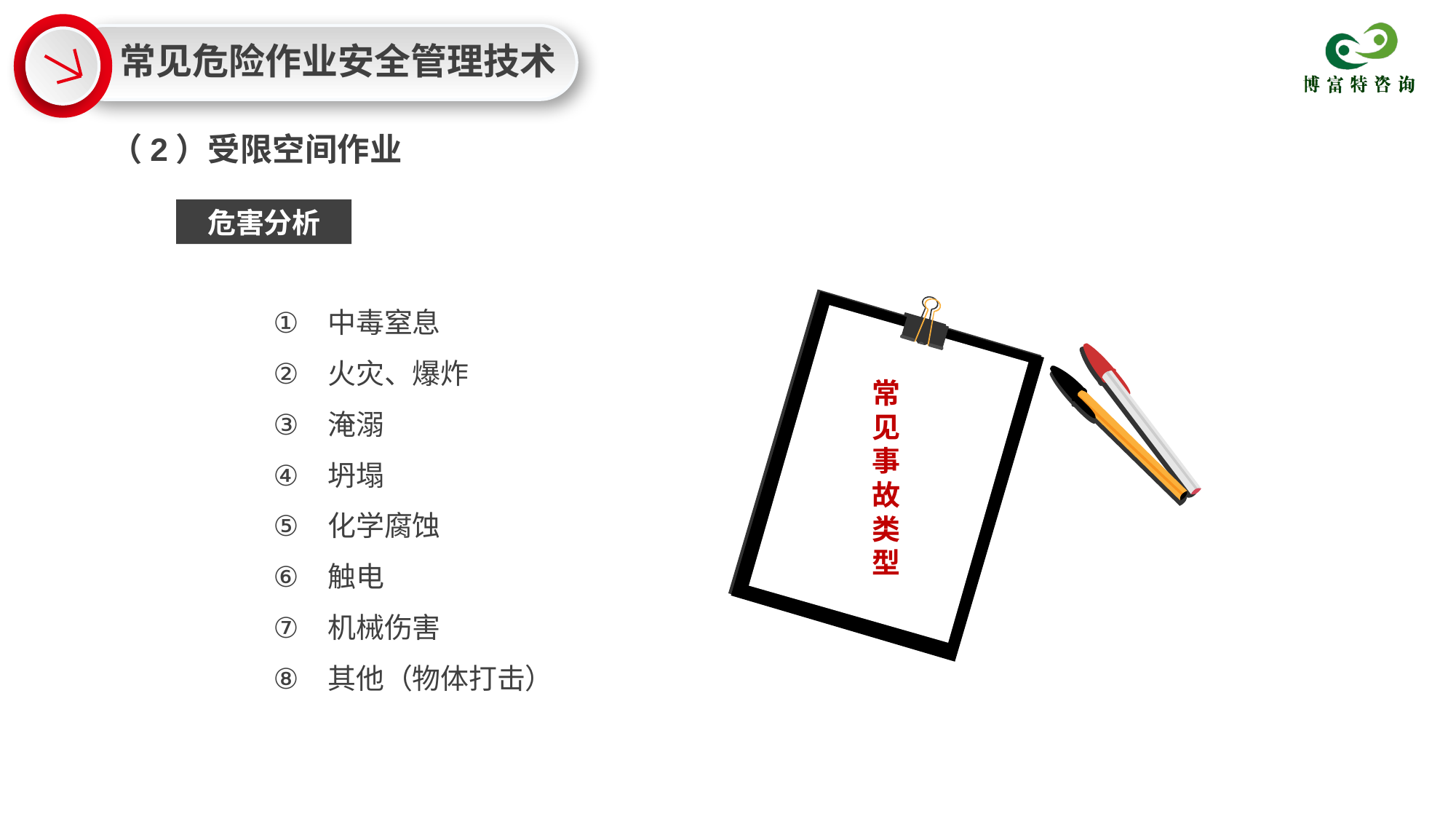

常见危险作业安全管理技术
（2）受限空间作业
危害分析
中毒窒息
火灾、爆炸
淹溺
坍塌
化学腐蚀
触电
机械伤害
其他（物体打击）

常见事故类型